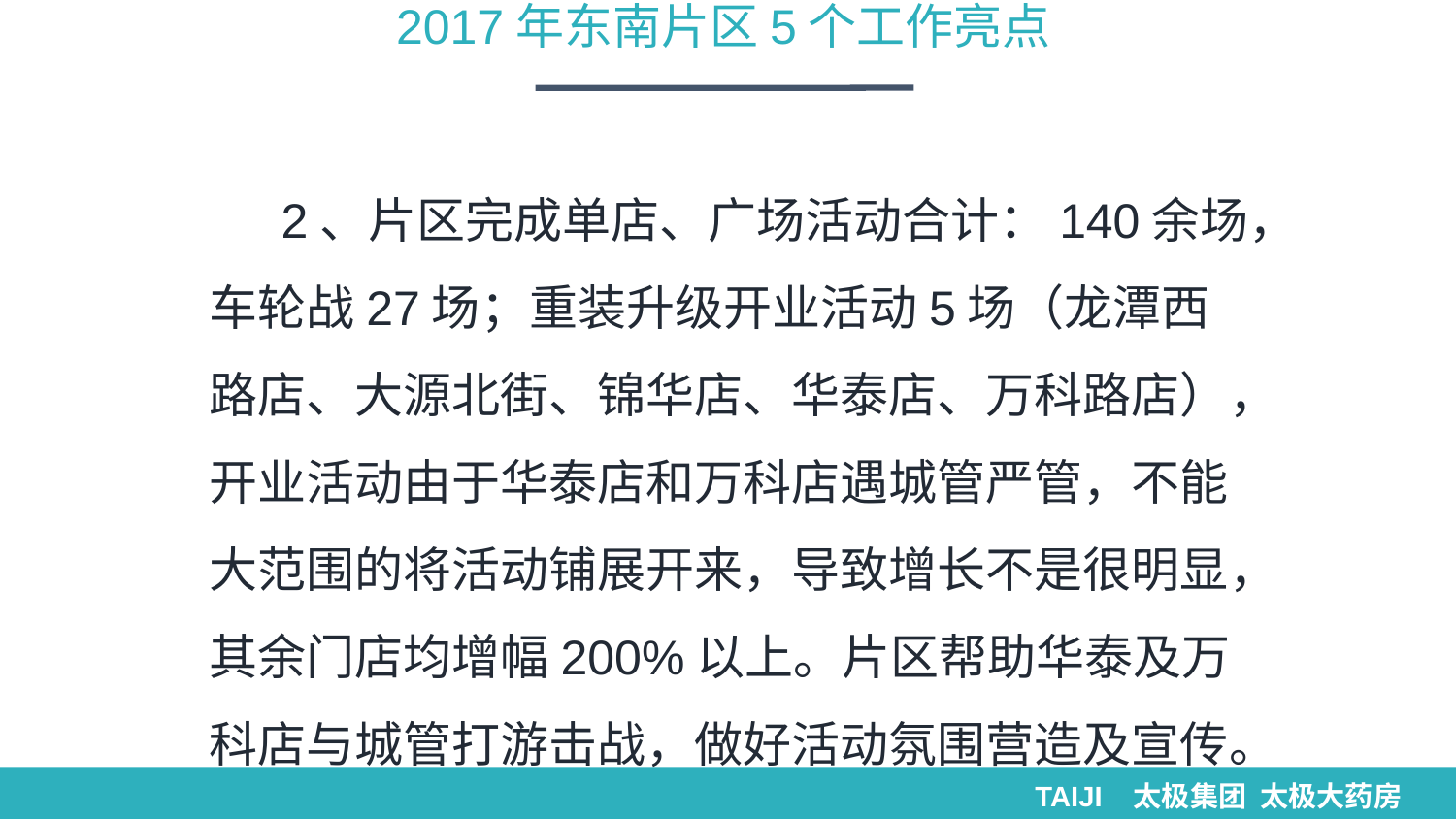

2017年东南片区5个工作亮点

2、片区完成单店、广场活动合计：140余场，车轮战27场；重装升级开业活动5场（龙潭西路店、大源北街、锦华店、华泰店、万科路店），开业活动由于华泰店和万科店遇城管严管，不能大范围的将活动铺展开来，导致增长不是很明显，其余门店均增幅200%以上。片区帮助华泰及万科店与城管打游击战，做好活动氛围营造及宣传。

TAIJI   太极集团  太极大药房